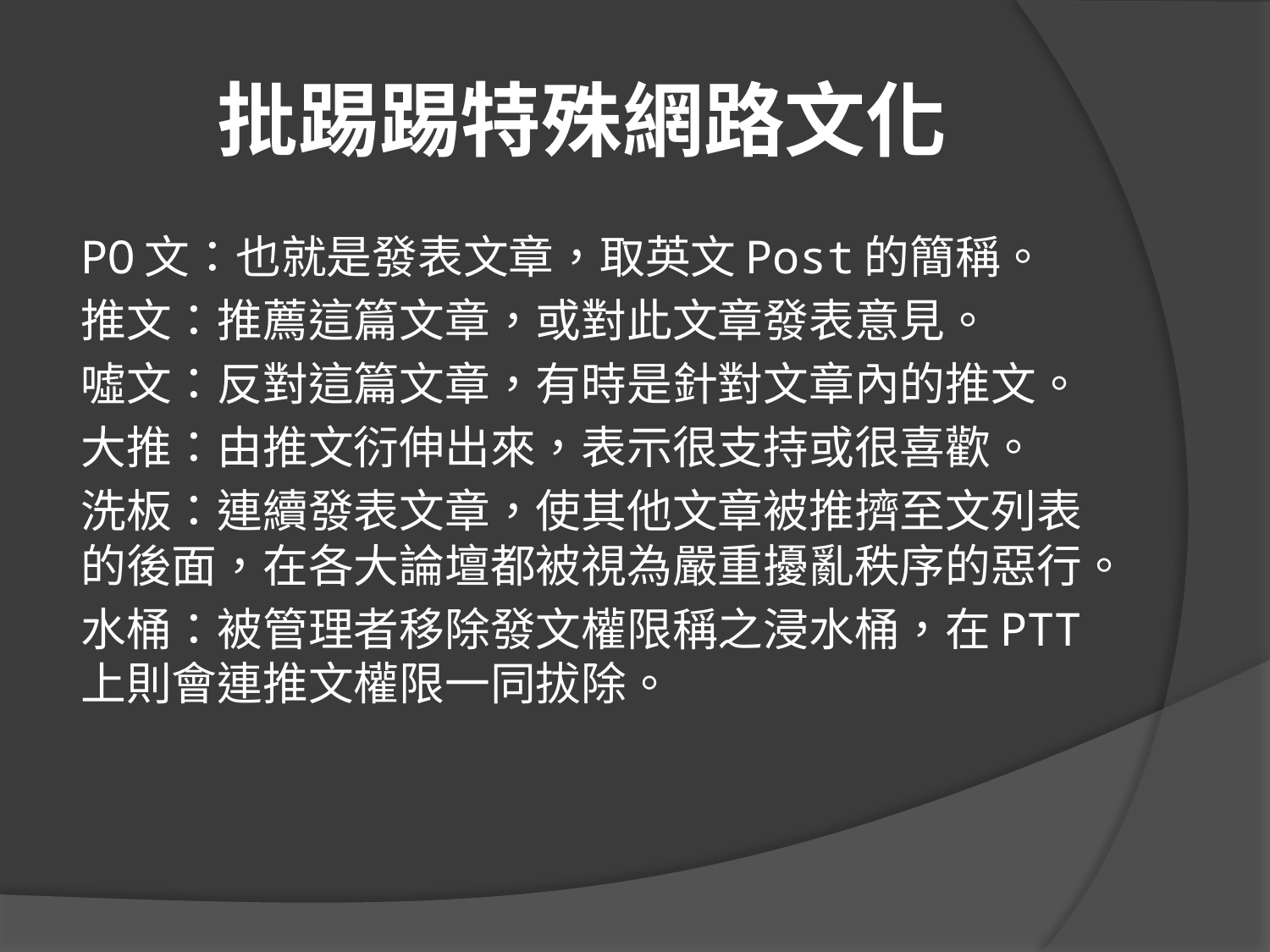

# 批踢踢特殊網路文化
PO文：也就是發表文章，取英文Post的簡稱。
推文：推薦這篇文章，或對此文章發表意見。
噓文：反對這篇文章，有時是針對文章內的推文。
大推：由推文衍伸出來，表示很支持或很喜歡。
洗板：連續發表文章，使其他文章被推擠至文列表的後面，在各大論壇都被視為嚴重擾亂秩序的惡行。
水桶：被管理者移除發文權限稱之浸水桶，在PTT上則會連推文權限一同拔除。